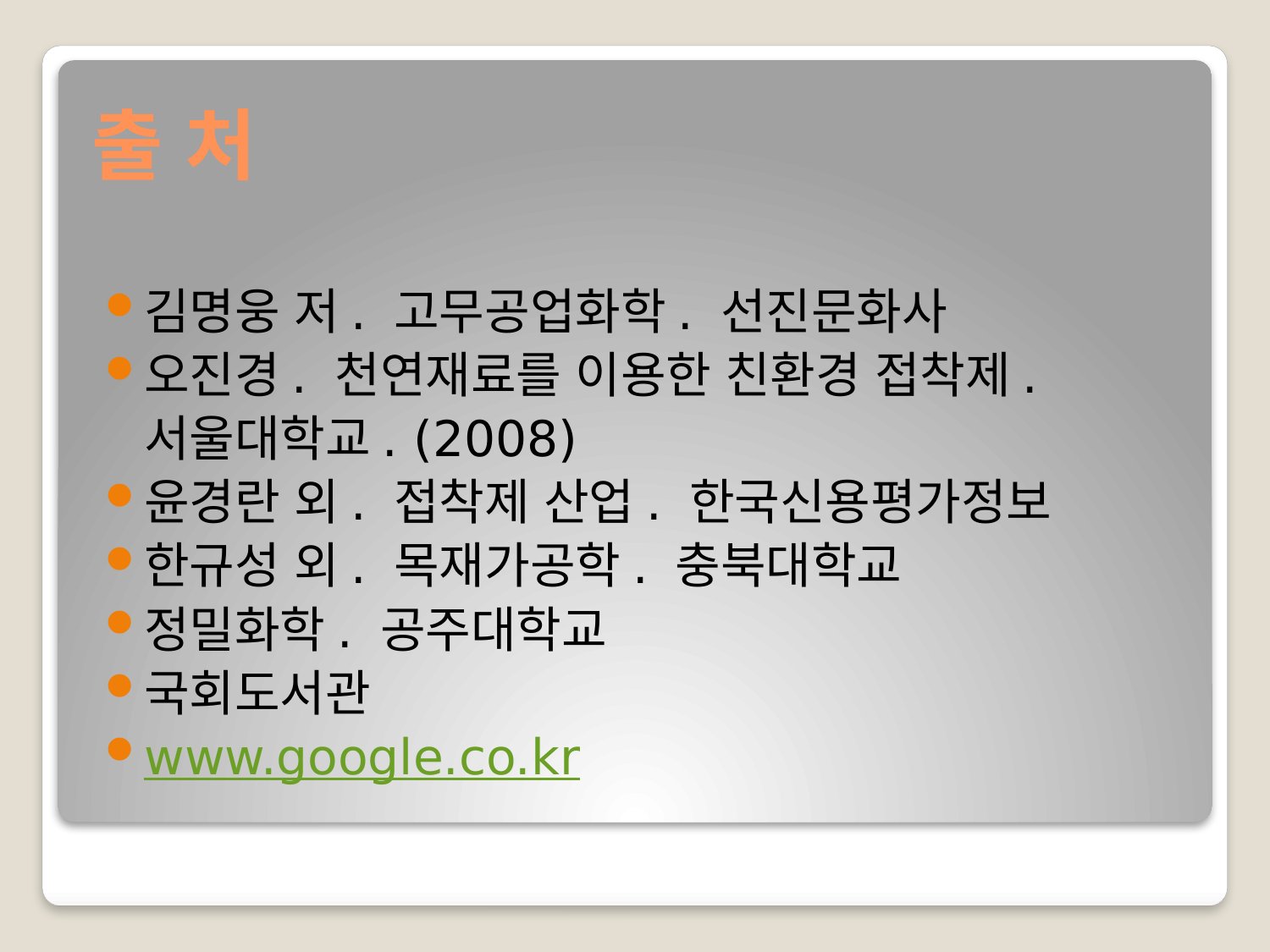

# 출 처
김명웅 저. 고무공업화학. 선진문화사
오진경. 천연재료를 이용한 친환경 접착제.
  서울대학교. (2008)
윤경란 외. 접착제 산업. 한국신용평가정보
한규성 외. 목재가공학. 충북대학교
정밀화학. 공주대학교
국회도서관
www.google.co.kr